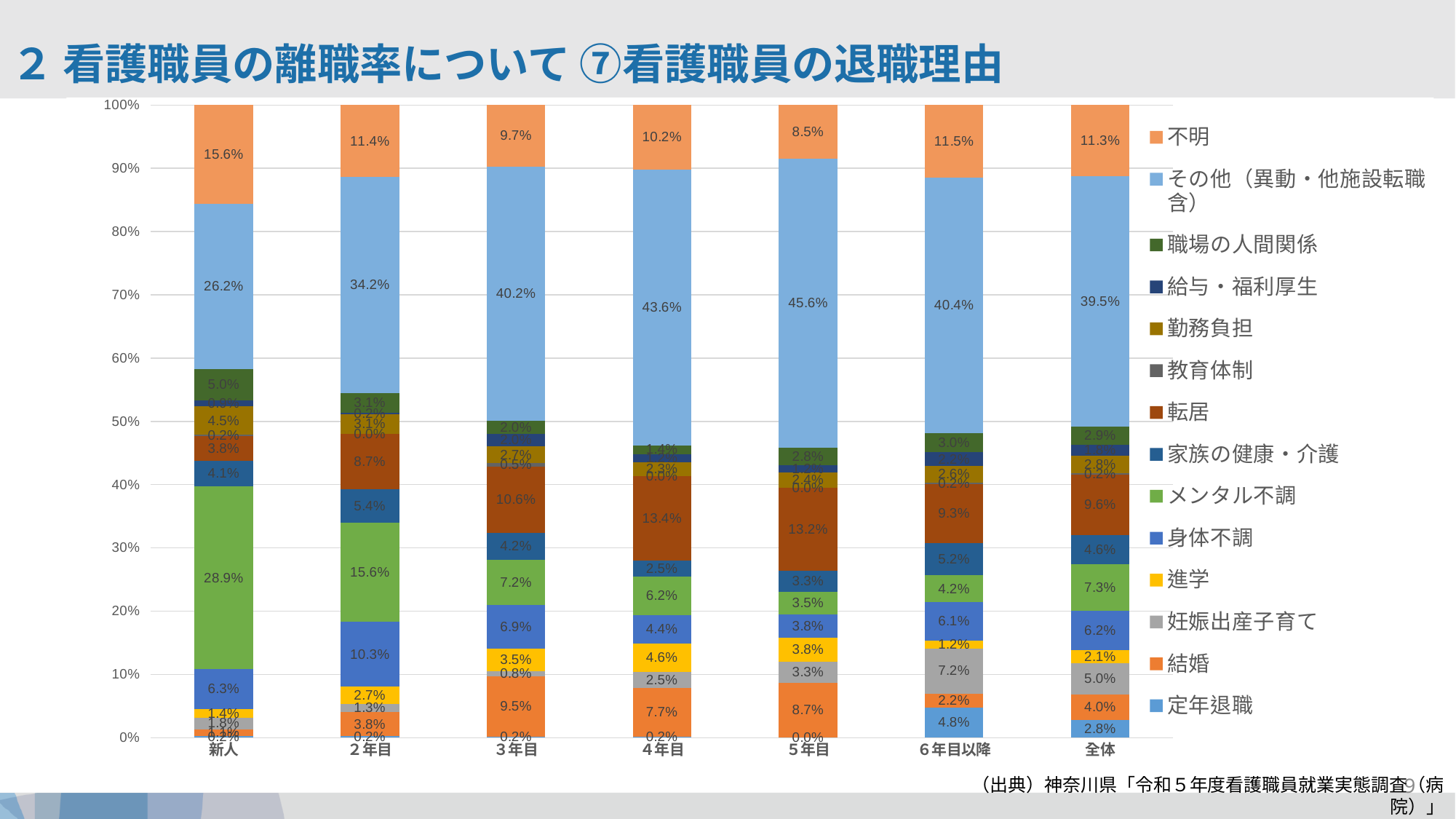

２ 看護職員の離職率について ⑦看護職員の退職理由

### Chart

| Category | 定年退職 | 結婚 | 妊娠出産子育て | 進学 | 身体不調 | メンタル不調 | 家族の健康・介護 | 転居 | 教育体制 | 勤務負担 | 給与・福利厚生 | 職場の人間関係 | その他（異動・他施設転職含） | 不明 |
|---|---|---|---|---|---|---|---|---|---|---|---|---|---|---|
| 新人 | 0.002257336343115124 | 0.011286681715575621 | 0.01805869074492099 | 0.013544018058690745 | 0.06320541760722348 | 0.28893905191873587 | 0.040632054176072234 | 0.03837471783295711 | 0.002257336343115124 | 0.045146726862302484 | 0.009029345372460496 | 0.04966139954853273 | 0.2618510158013544 | 0.15575620767494355 |
| ２年目 | 0.002232142857142857 | 0.03794642857142857 | 0.013392857142857142 | 0.026785714285714284 | 0.10267857142857142 | 0.15625 | 0.05357142857142857 | 0.08705357142857142 | 0.0 | 0.03125 | 0.002232142857142857 | 0.03125 | 0.34151785714285715 | 0.11383928571428571 |
| ３年目 | 0.0016750418760469012 | 0.09547738693467336 | 0.008375209380234505 | 0.035175879396984924 | 0.06867671691792294 | 0.07202680067001675 | 0.04187604690117253 | 0.10552763819095477 | 0.005025125628140704 | 0.02680067001675042 | 0.020100502512562814 | 0.020100502512562814 | 0.4020100502512563 | 0.09715242881072027 |
| ４年目 | 0.0017574692442882249 | 0.0773286467486819 | 0.02460456942003515 | 0.04569420035149385 | 0.043936731107205626 | 0.061511423550087874 | 0.02460456942003515 | 0.1335676625659051 | 0.0 | 0.022847100175746926 | 0.012302284710017574 | 0.014059753954305799 | 0.4358523725834798 | 0.10193321616871705 |
| ５年目 | 0.0 | 0.08705882352941176 | 0.03294117647058824 | 0.03764705882352941 | 0.03764705882352941 | 0.03529411764705882 | 0.03294117647058824 | 0.13176470588235295 | 0.0 | 0.023529411764705882 | 0.011764705882352941 | 0.02823529411764706 | 0.45647058823529413 | 0.08470588235294117 |
| ６年目以降 | 0.047577603713373946 | 0.022048157818392804 | 0.07165651290977662 | 0.012474615607774877 | 0.060922541340295906 | 0.04177545691906005 | 0.051639106469393674 | 0.09254424136930664 | 0.0023208587177255585 | 0.02639976791412823 | 0.02175805047867711 | 0.03017116333043226 | 0.40382941688424717 | 0.11488250652741515 |
| 全体 | 0.02833530106257379 | 0.03980435149266318 | 0.049586776859504134 | 0.020914150784280654 | 0.0617304773148929 | 0.07336819025130713 | 0.04604486422668241 | 0.09613762860516108 | 0.0020239500758981277 | 0.027660651037274414 | 0.017540900657783774 | 0.029009951087873166 | 0.39517625231910947 | 0.11266655422499579 |
9
（出典）神奈川県「令和５年度看護職員就業実態調査（病院）」